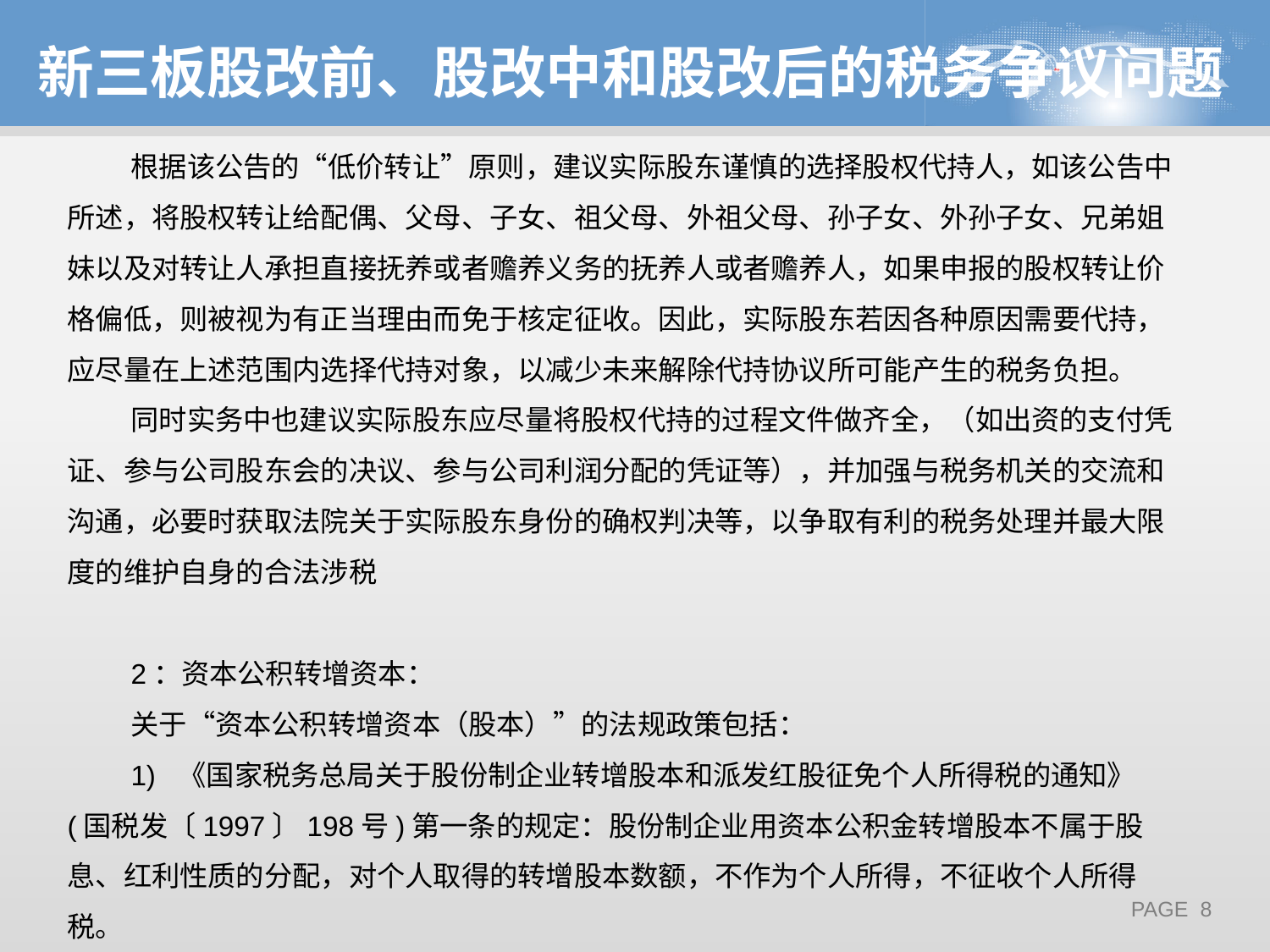

新三板股改前、股改中和股改后的税务争议问题
根据该公告的“低价转让”原则，建议实际股东谨慎的选择股权代持人，如该公告中所述，将股权转让给配偶、父母、子女、祖父母、外祖父母、孙子女、外孙子女、兄弟姐妹以及对转让人承担直接抚养或者赡养义务的抚养人或者赡养人，如果申报的股权转让价格偏低，则被视为有正当理由而免于核定征收。因此，实际股东若因各种原因需要代持，应尽量在上述范围内选择代持对象，以减少未来解除代持协议所可能产生的税务负担。
同时实务中也建议实际股东应尽量将股权代持的过程文件做齐全，（如出资的支付凭证、参与公司股东会的决议、参与公司利润分配的凭证等），并加强与税务机关的交流和沟通，必要时获取法院关于实际股东身份的确权判决等，以争取有利的税务处理并最大限度的维护自身的合法涉税

2：资本公积转增资本：
关于“资本公积转增资本（股本）”的法规政策包括：
1)  《国家税务总局关于股份制企业转增股本和派发红股征免个人所得税的通知》(国税发〔1997〕198号)第一条的规定：股份制企业用资本公积金转增股本不属于股息、红利性质的分配，对个人取得的转增股本数额，不作为个人所得，不征收个人所得税。